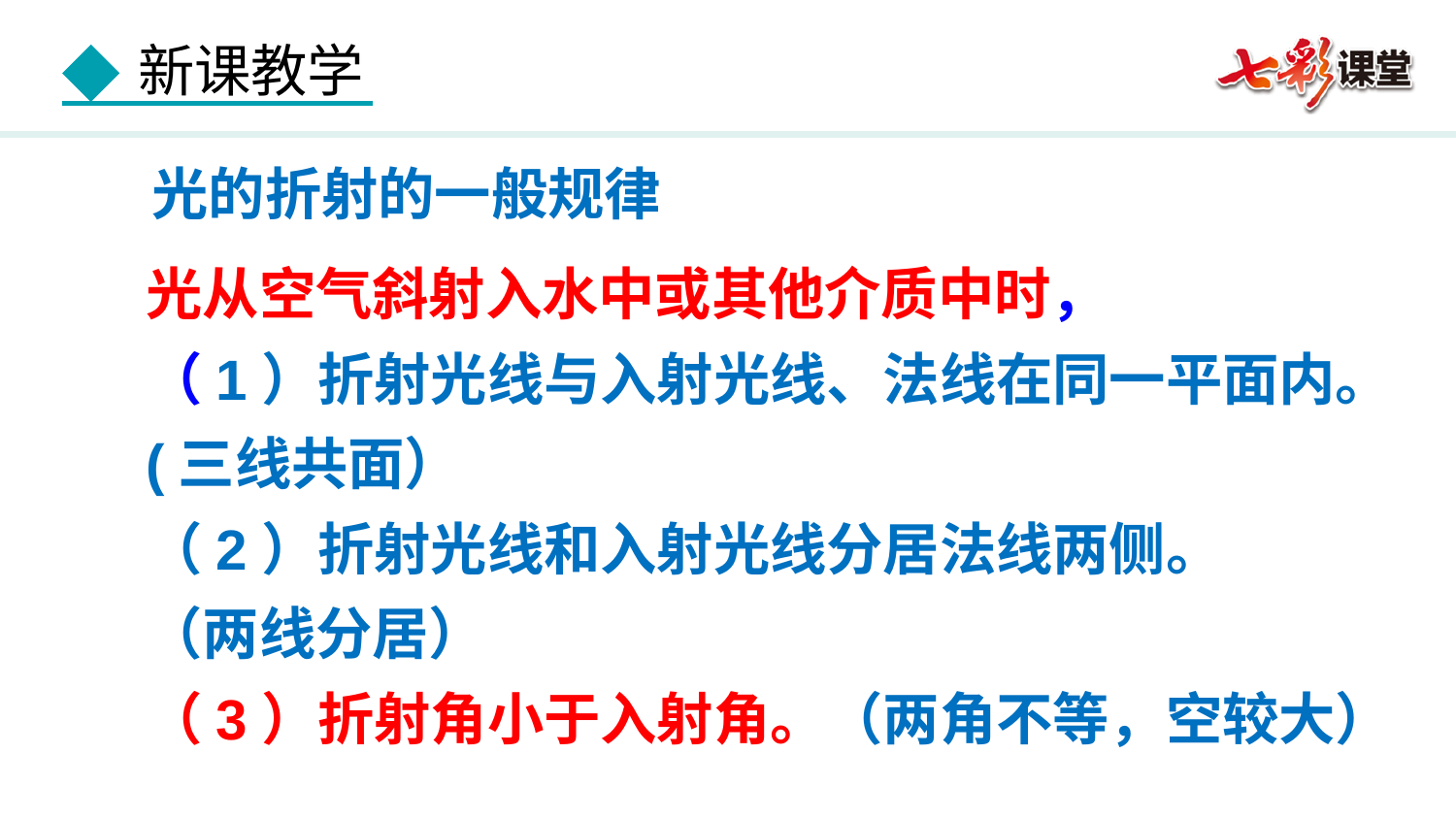

光的折射的一般规律
光从空气斜射入水中或其他介质中时，
（1）折射光线与入射光线、法线在同一平面内。
(三线共面）
（2）折射光线和入射光线分居法线两侧。
（两线分居）
（3）折射角小于入射角。（两角不等，空较大）